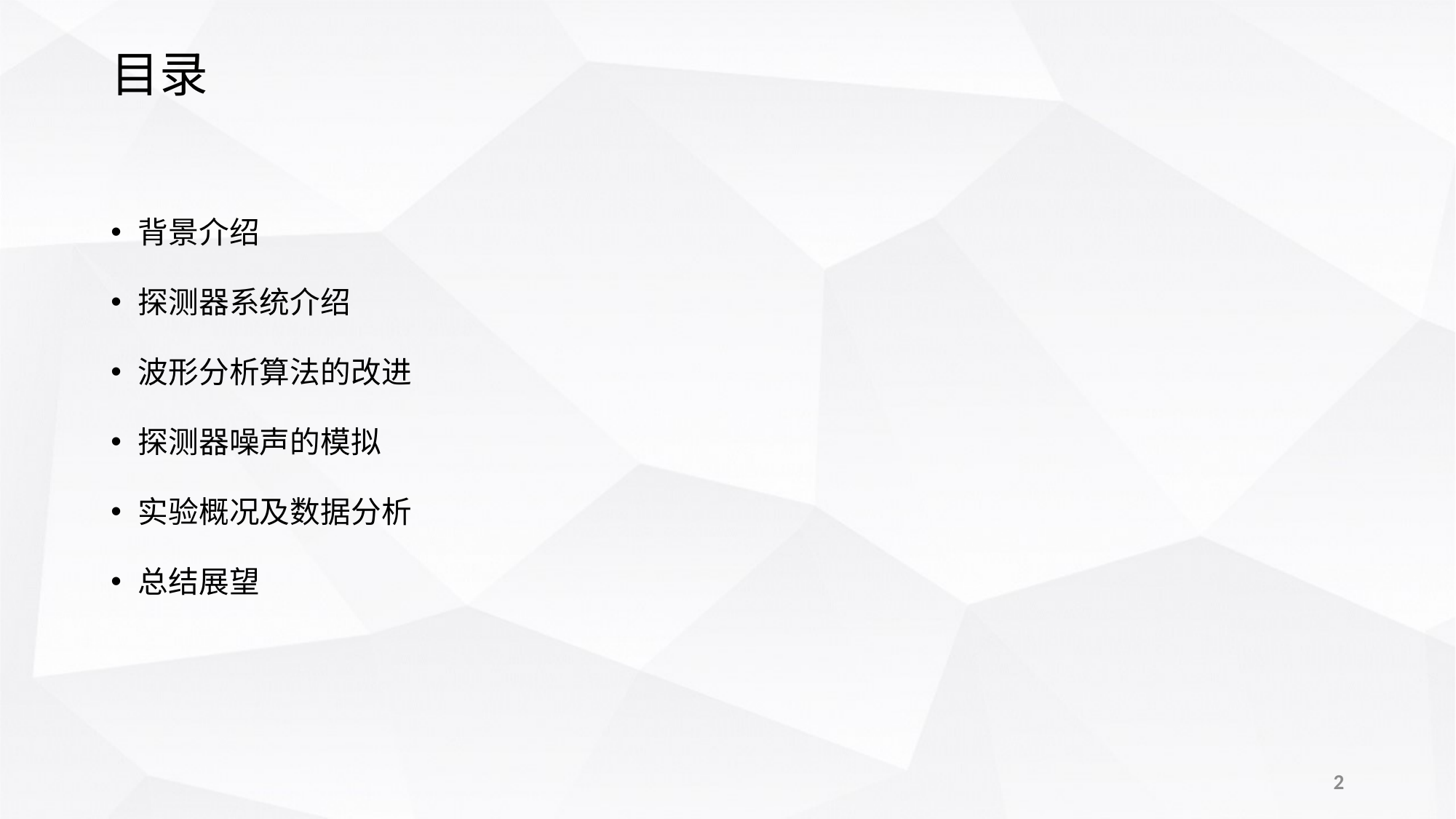

# 目录
背景介绍
探测器系统介绍
波形分析算法的改进
探测器噪声的模拟
实验概况及数据分析
总结展望
2